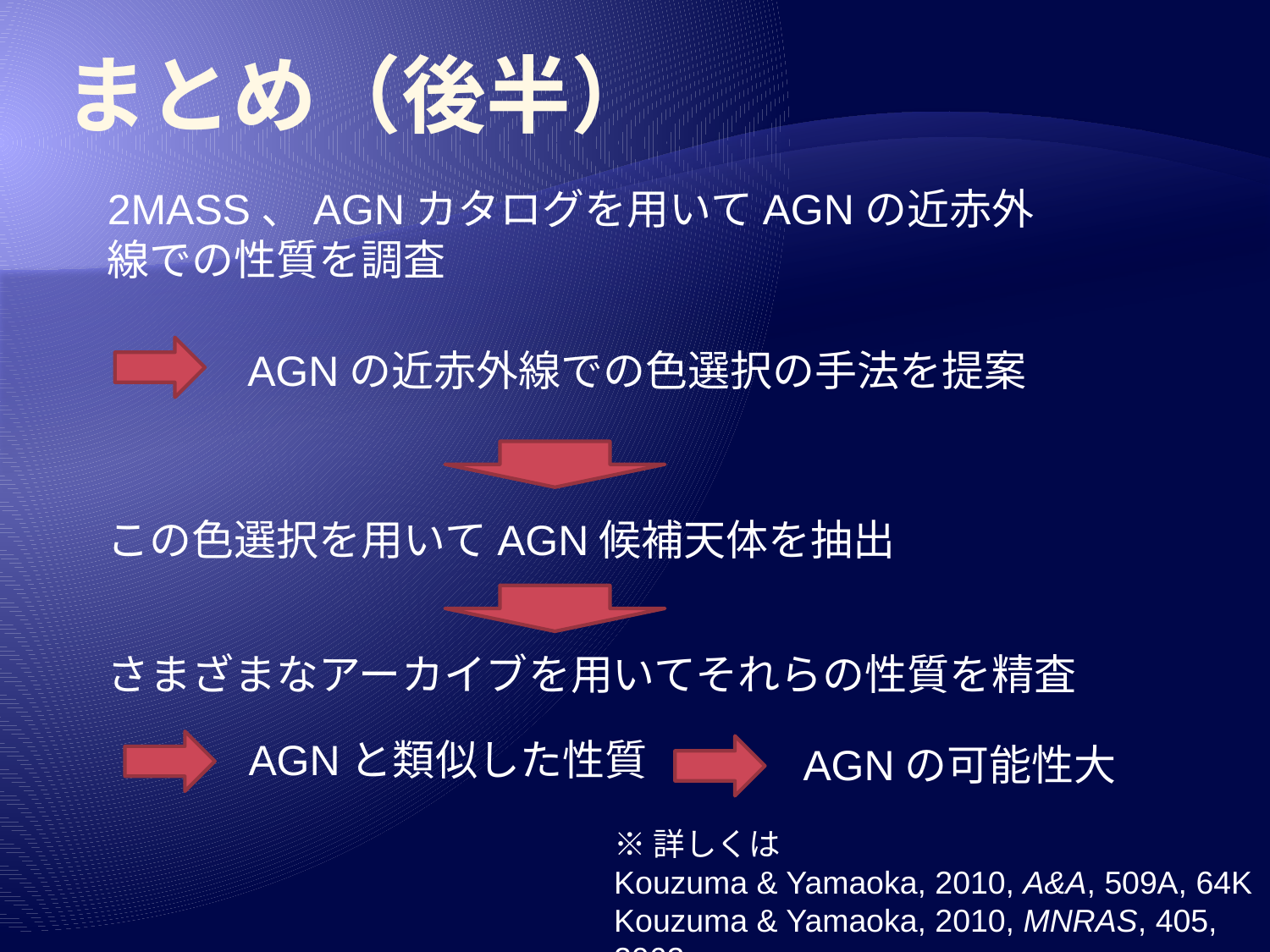

# まとめ（後半）
2MASS、AGNカタログを用いてAGNの近赤外線での性質を調査

AGNの近赤外線での色選択の手法を提案

この色選択を用いてAGN候補天体を抽出

さまざまなアーカイブを用いてそれらの性質を精査
AGNと類似した性質

AGNの可能性大

※詳しくは
Kouzuma & Yamaoka, 2010, A&A, 509A, 64K
Kouzuma & Yamaoka, 2010, MNRAS, 405, 2062